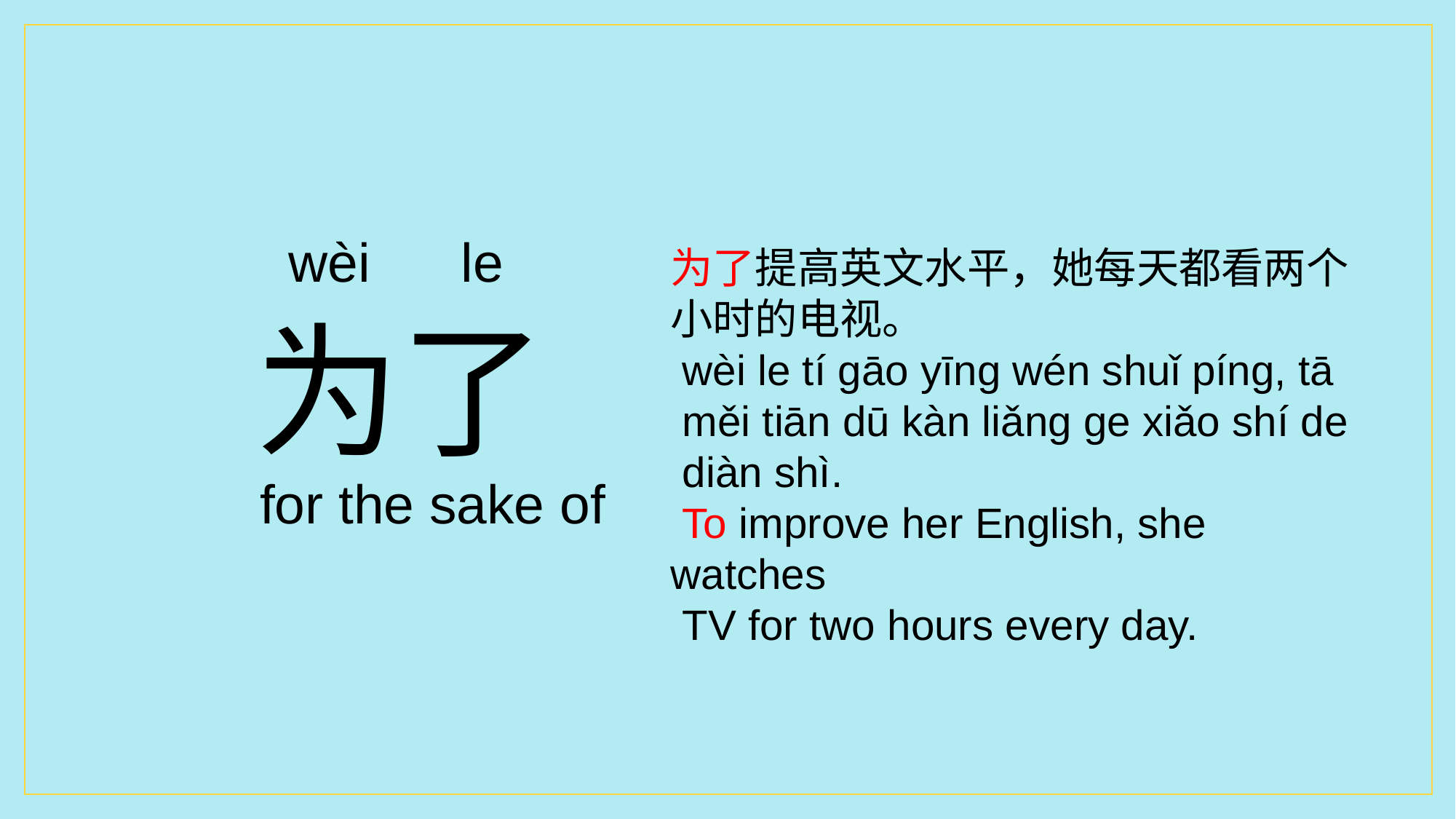

wèi      le
为了提高英文水平，她每天都看两个小时的电视。
 wèi le tí gāo yīng wén shuǐ píng, tā
 měi tiān dū kàn liǎng ge xiǎo shí de
 diàn shì.
 To improve her English, she watches
 TV for two hours every day.
为了
 for the sake of